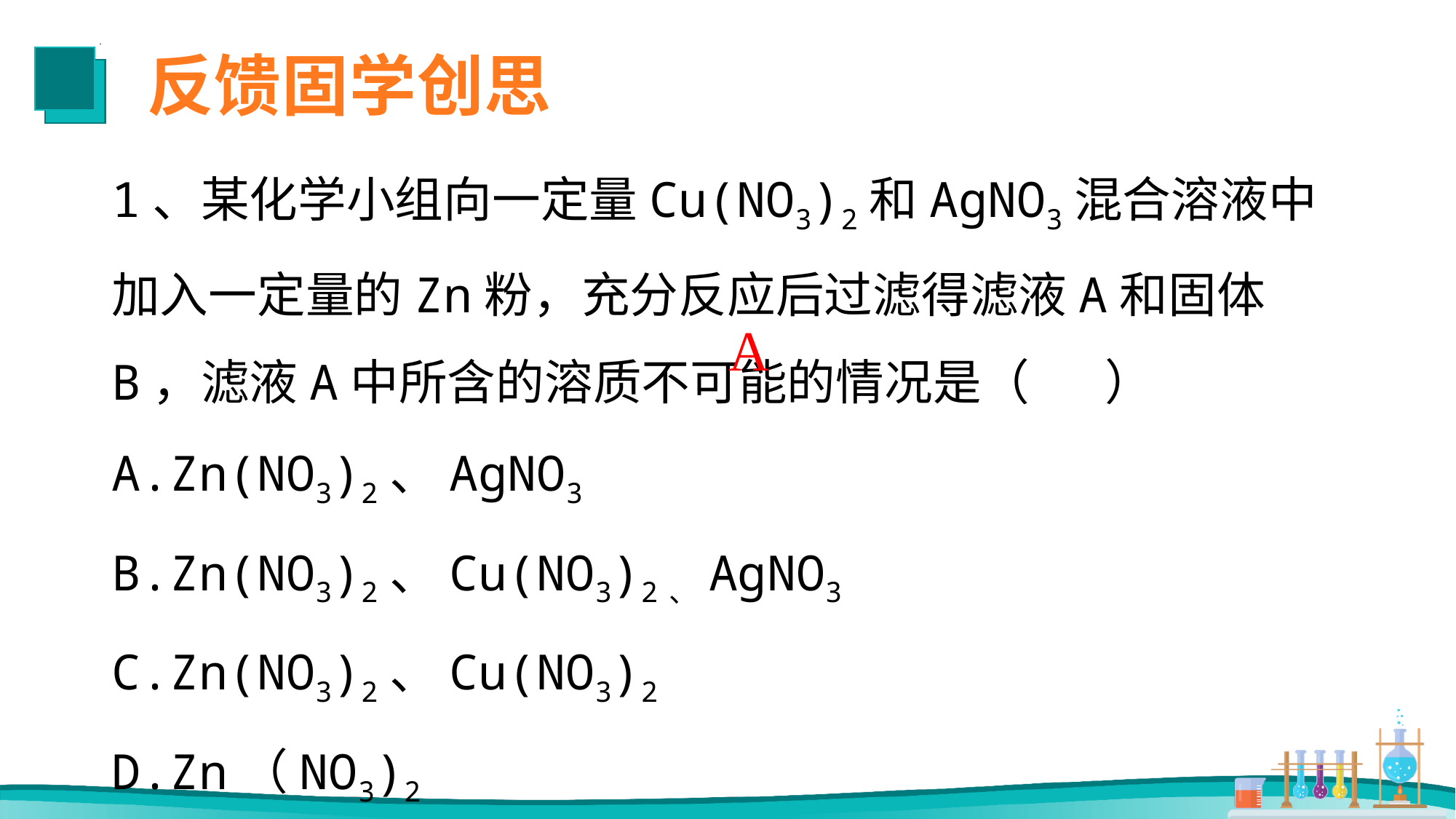

反馈固学创思
1、某化学小组向一定量Cu(NO3)2和AgNO3混合溶液中加入一定量的Zn粉，充分反应后过滤得滤液A和固体B，滤液A中所含的溶质不可能的情况是（ 	 ）
A.Zn(NO3)2、AgNO3
B.Zn(NO3)2、Cu(NO3)2、AgNO3
C.Zn(NO3)2、Cu(NO3)2
D.Zn（NO3)2
A